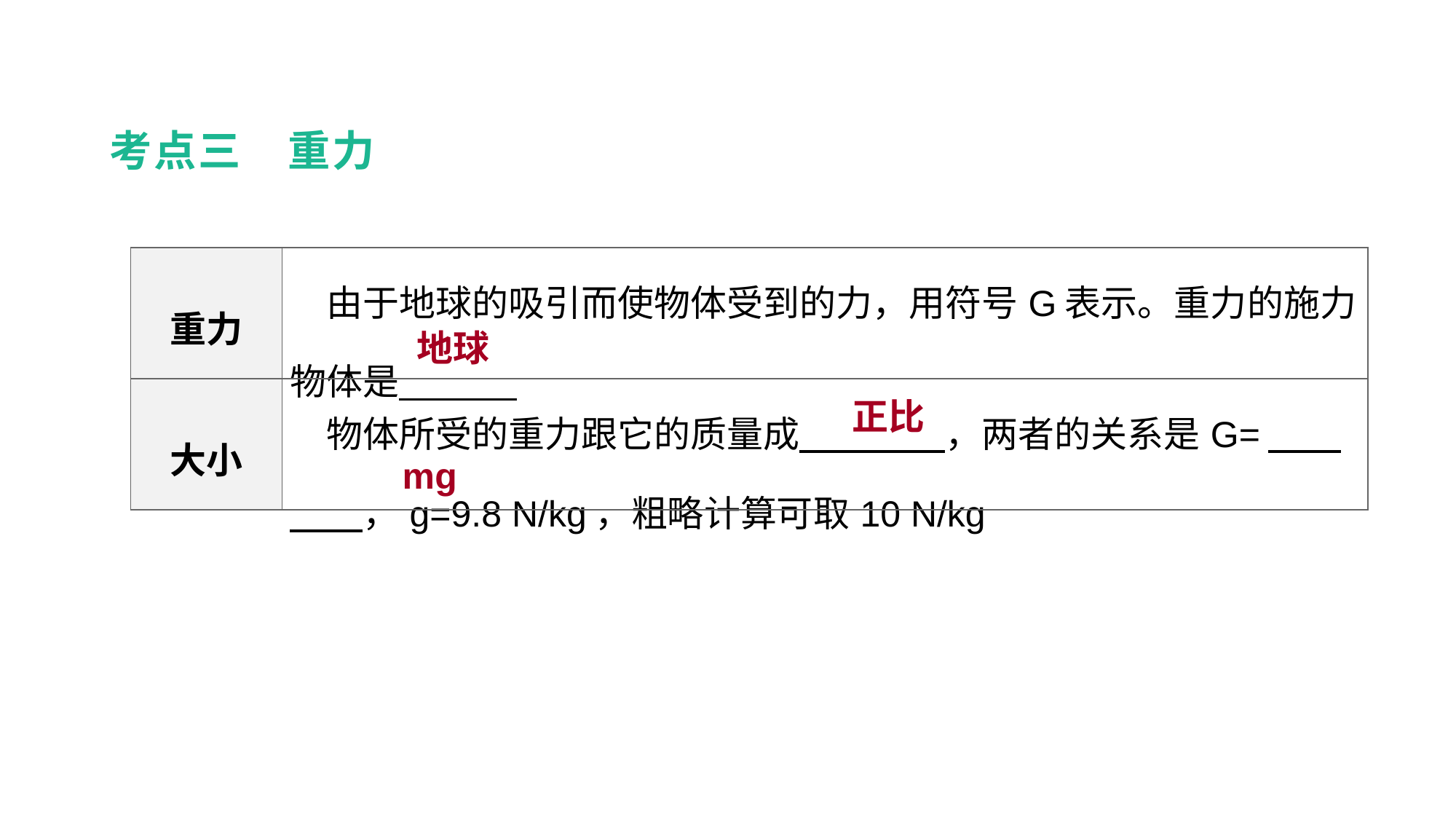

考点三　重力
教材梳理 夯实基础
| 重力 | 由于地球的吸引而使物体受到的力，用符号G表示。重力的施力物体是 |
| --- | --- |
| 大小 | 物体所受的重力跟它的质量成　　　　，两者的关系是G=　　　　，g=9.8 N/kg，粗略计算可取10 N/kg |
地球
正比
mg